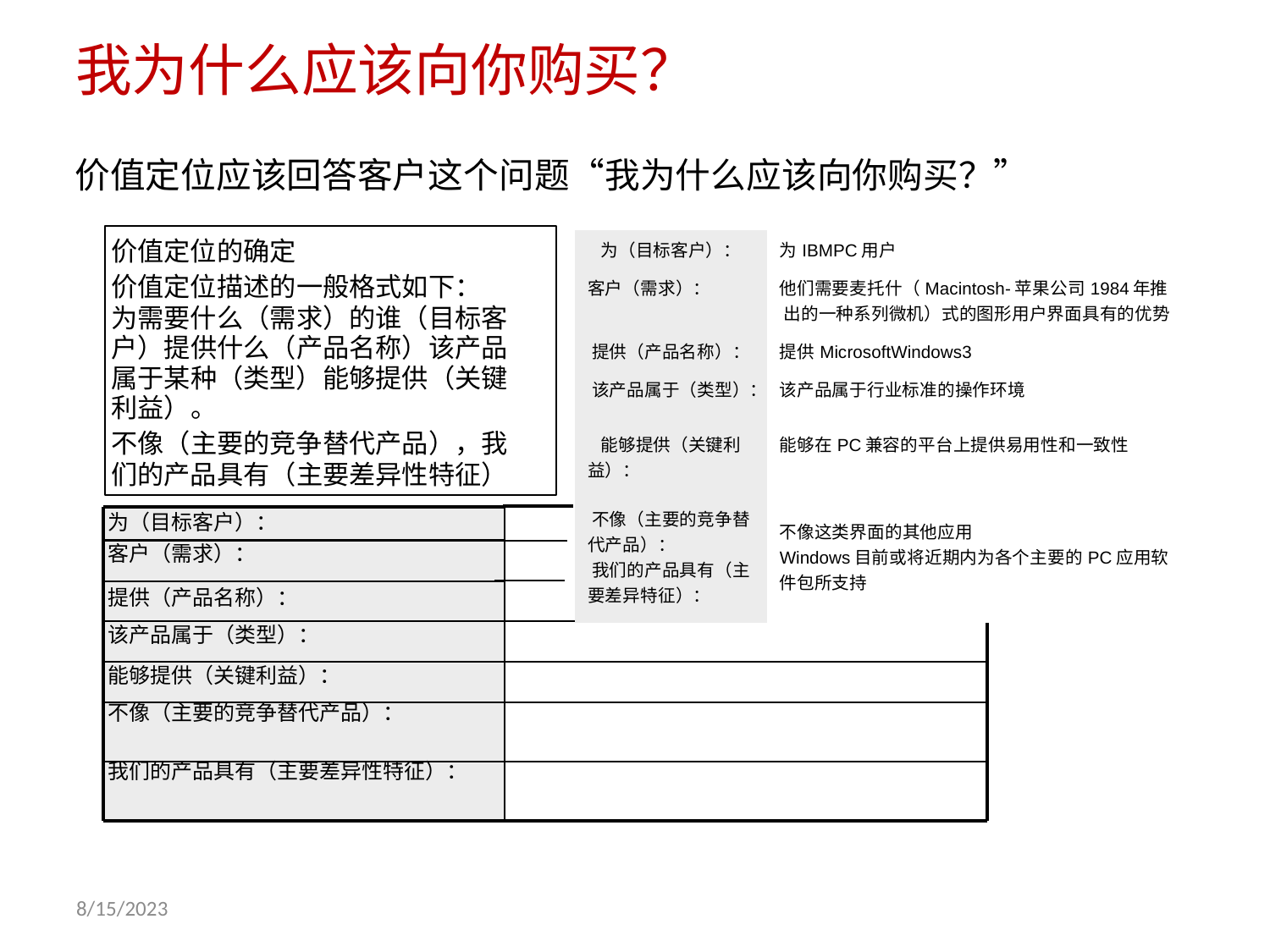

我为什么应该向你购买？
价值定位应该回答客户这个问题“我为什么应该向你购买？”

| 为（目标客户）： | 为IBMPC用户 |
| --- | --- |
| 客户（需求）： | 他们需要麦托什（Macintosh-苹果公司1984年推 出的一种系列微机）式的图形用户界面具有的优势 |
| 提供（产品名称）： | 提供MicrosoftWindows3 |
| 该产品属于（类型）： | 该产品属于行业标准的操作环境 |
| 能够提供（关键利 益）： | 能够在PC兼容的平台上提供易用性和一致性 |
| 不像（主要的竞争替 代产品）： 我们的产品具有（主 要差异特征）： | 不像这类界面的其他应用 Windows目前或将近期内为各个主要的PC应用软 件包所支持 |
价值定位的确定
价值定位描述的一般格式如下：
为需要什么（需求）的谁（目标客
户）提供什么（产品名称）该产品
属于某种（类型）能够提供（关键
利益）。
不像（主要的竞争替代产品），我
们的产品具有（主要差异性特征）

为（目标客户）：
客户（需求）：

提供（产品名称）：
该产品属于（类型）：
能够提供（关键利益）：

不像（主要的竞争替代产品）：

我们的产品具有（主要差异性特征）：

8/15/2023